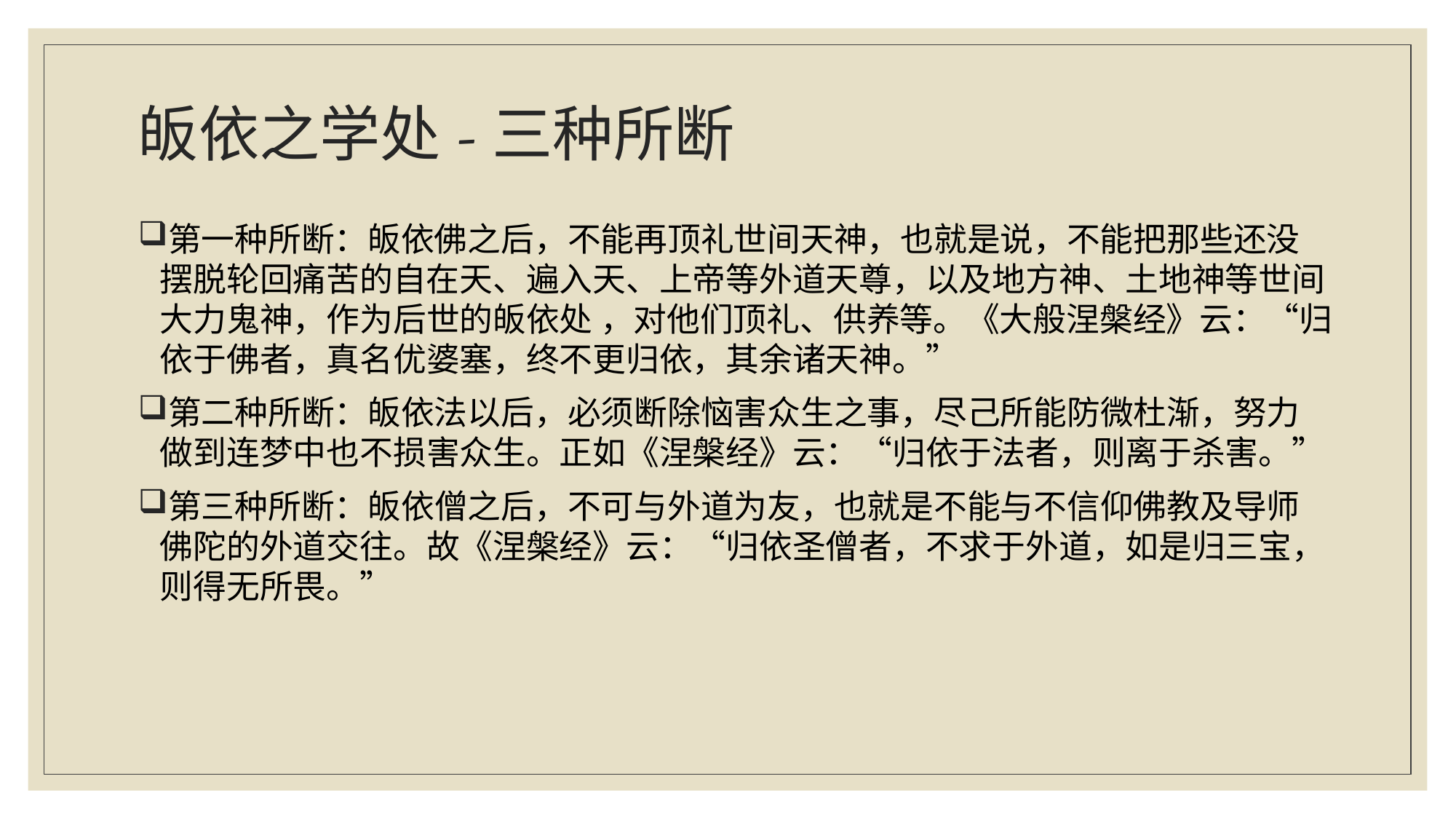

# 皈依之学处-三种所断
第一种所断：皈依佛之后，不能再顶礼世间天神，也就是说，不能把那些还没摆脱轮回痛苦的自在天、遍入天、上帝等外道天尊，以及地方神、土地神等世间大力鬼神，作为后世的皈依处 ，对他们顶礼、供养等。《大般涅槃经》云：“归依于佛者，真名优婆塞，终不更归依，其余诸天神。”
第二种所断：皈依法以后，必须断除恼害众生之事，尽己所能防微杜渐，努力做到连梦中也不损害众生。正如《涅槃经》云：“归依于法者，则离于杀害。”
第三种所断：皈依僧之后，不可与外道为友，也就是不能与不信仰佛教及导师佛陀的外道交往。故《涅槃经》云：“归依圣僧者，不求于外道，如是归三宝，则得无所畏。”